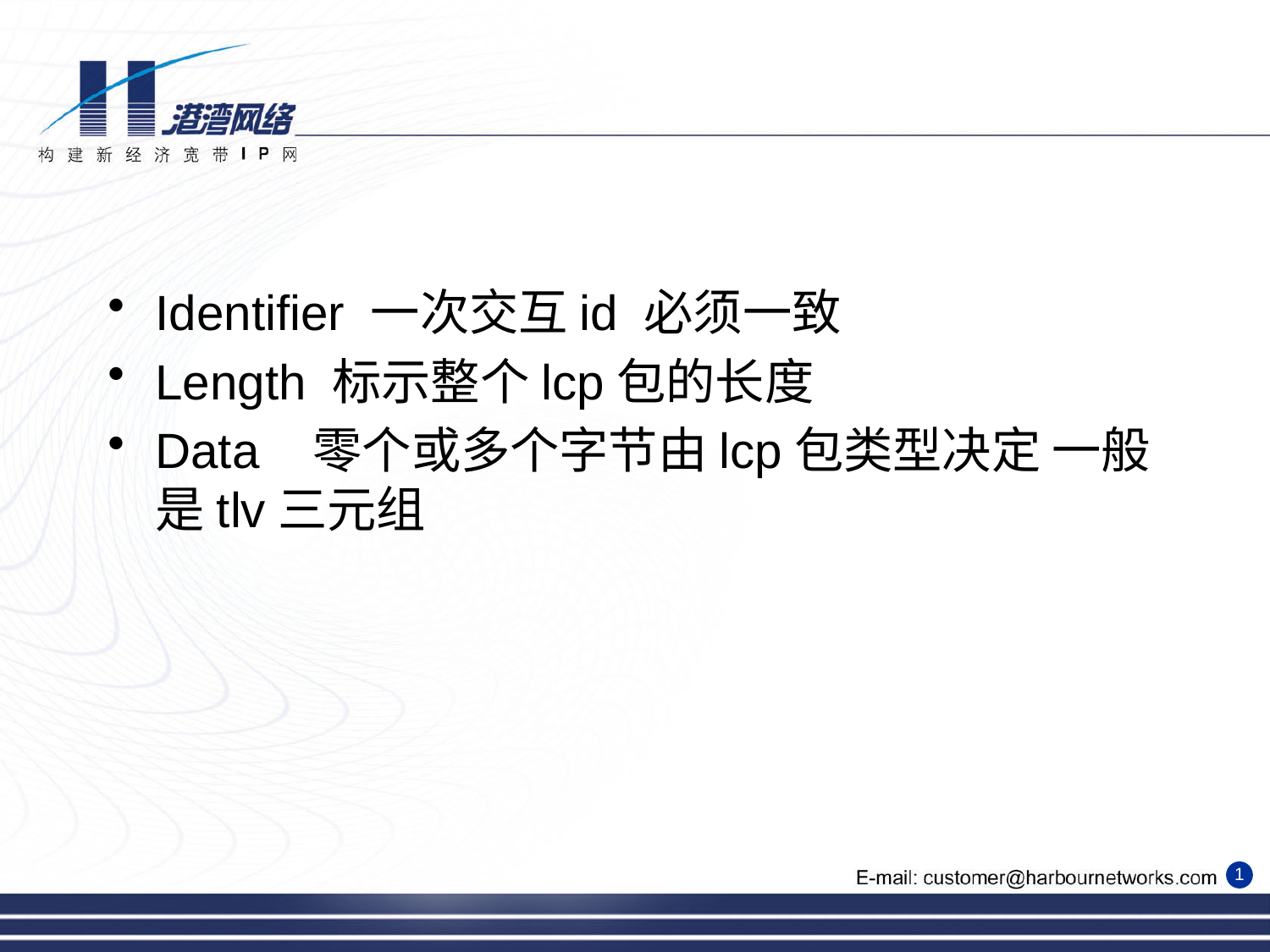

Identifier 一次交互id 必须一致
Length 标示整个lcp包的长度
Data   零个或多个字节由lcp包类型决定 一般是tlv三元组